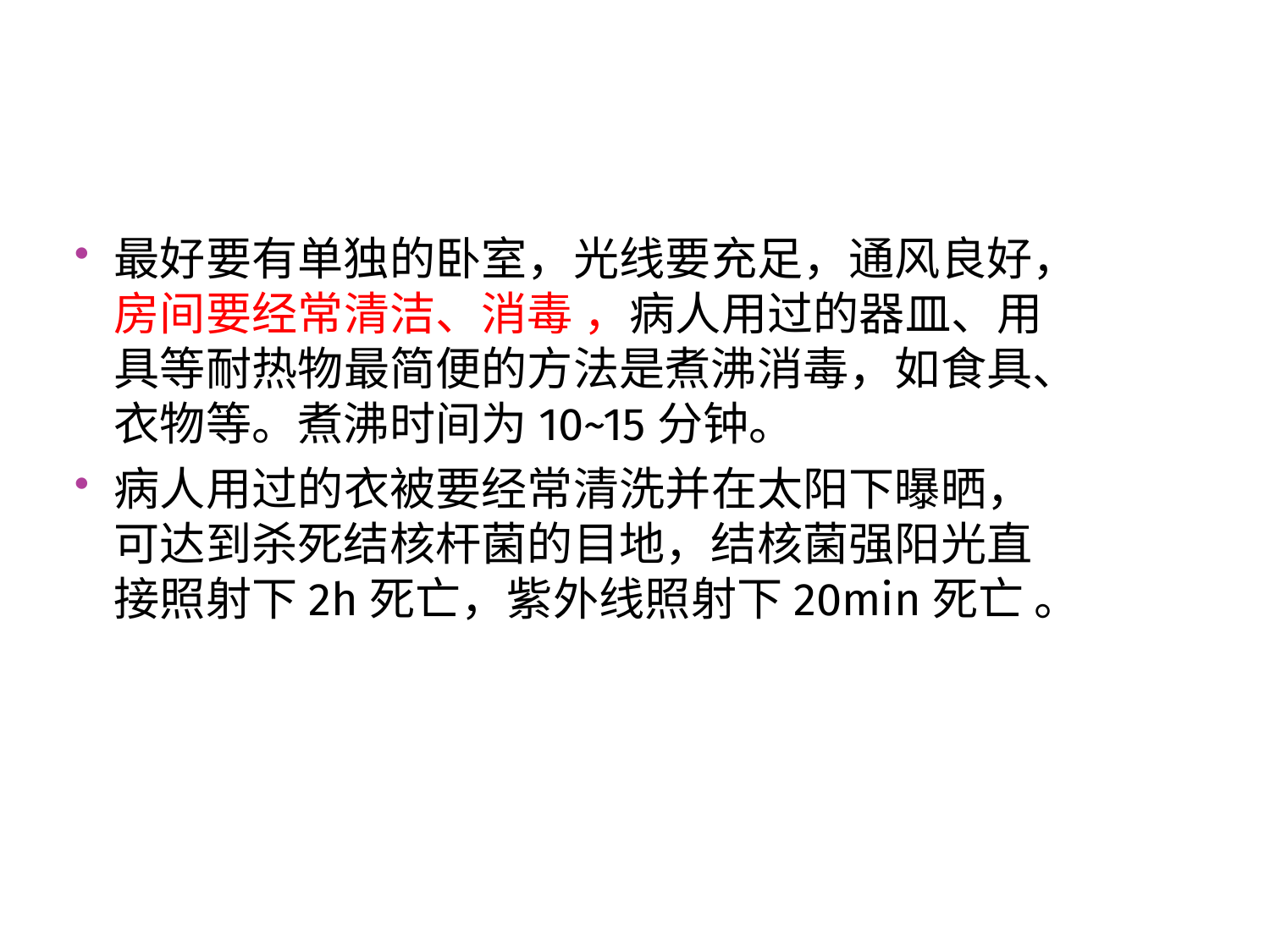

最好要有单独的卧室，光线要充足，通风良好，房间要经常清洁、消毒 ，病人用过的器皿、用具等耐热物最简便的方法是煮沸消毒，如食具、衣物等。煮沸时间为10~15分钟。
病人用过的衣被要经常清洗并在太阳下曝晒，可达到杀死结核杆菌的目地，结核菌强阳光直接照射下2h死亡，紫外线照射下20min死亡 。